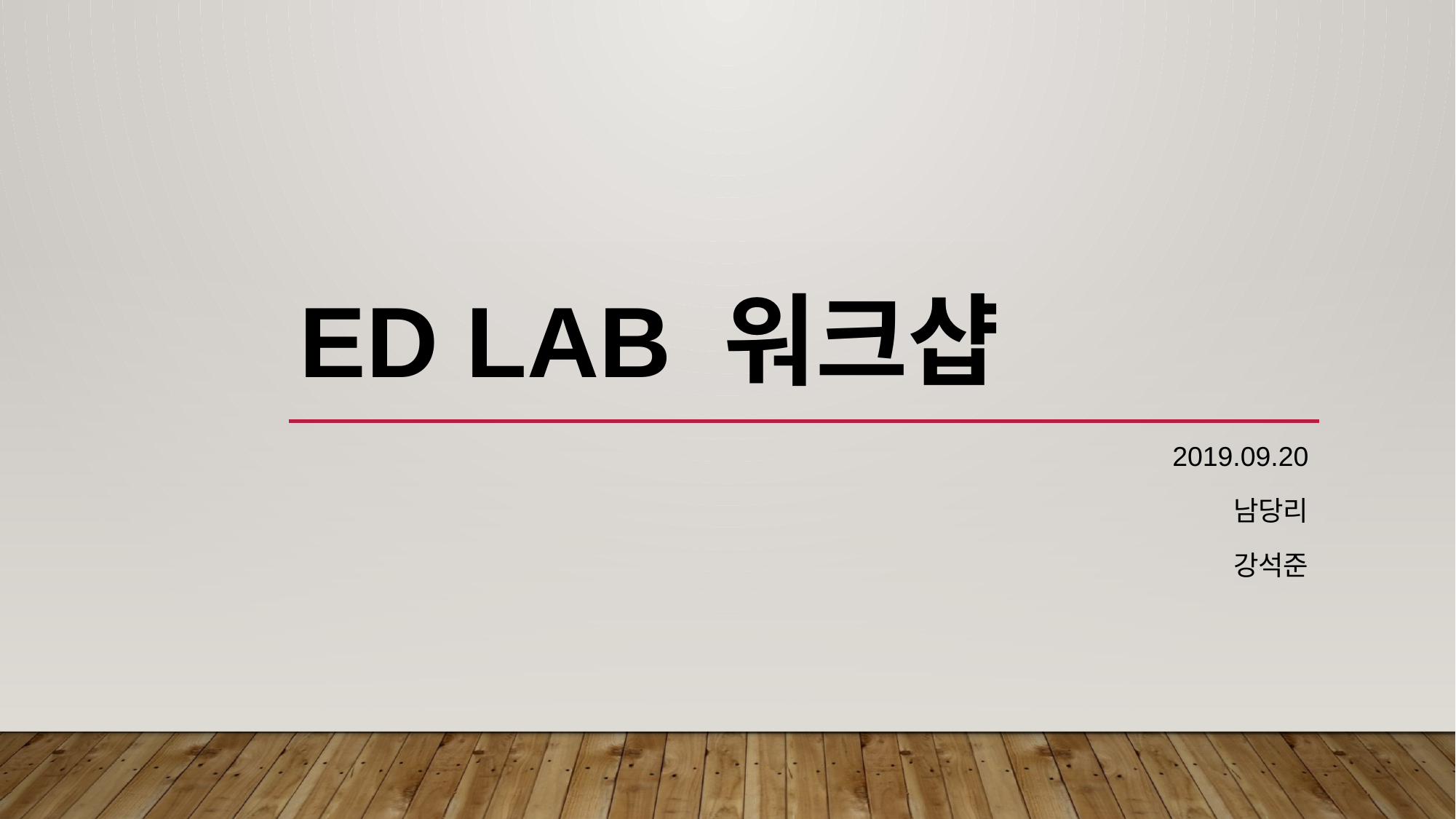

# ED LAB 워크샵
2019.09.20
남당리
강석준